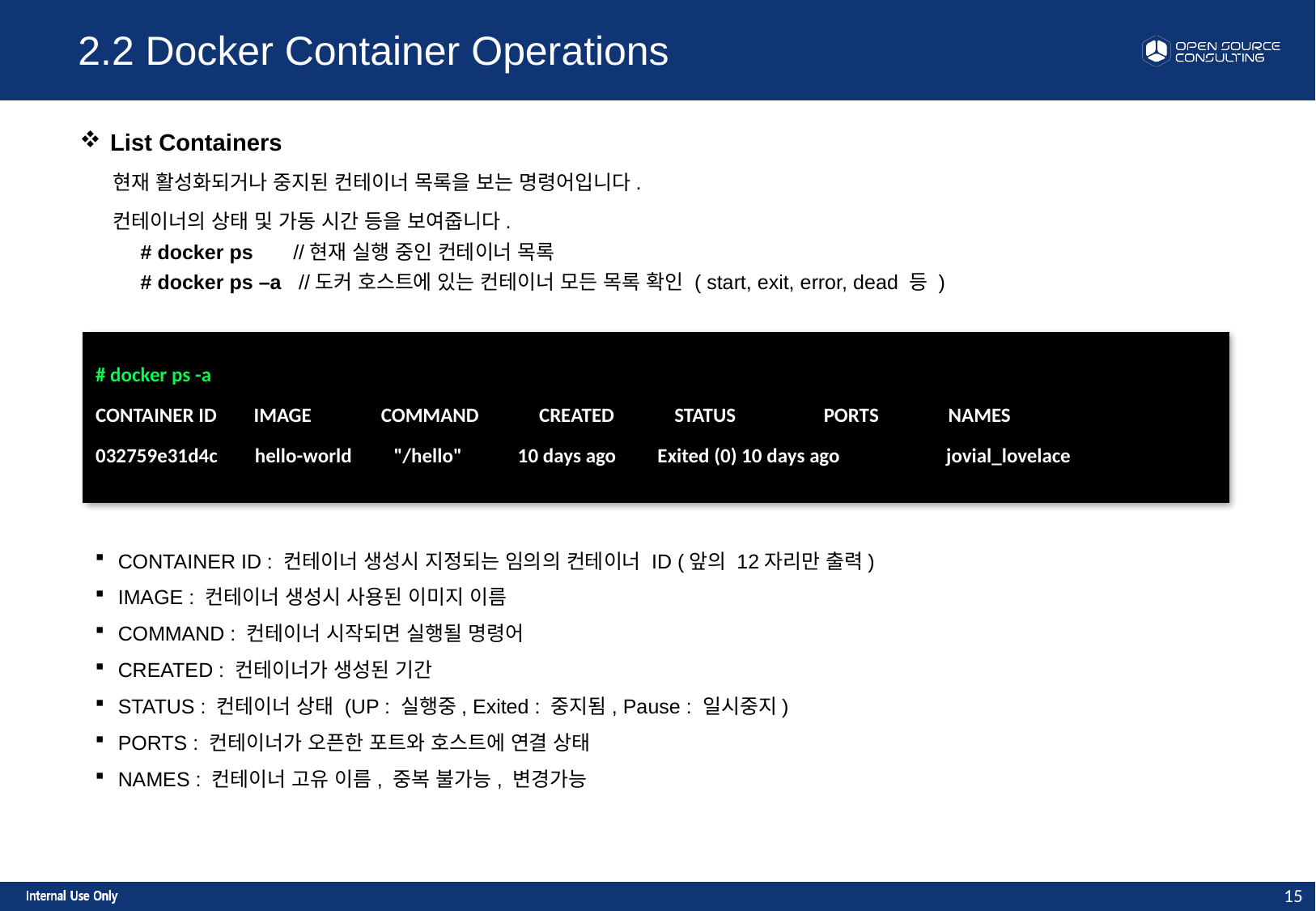

2.2 Docker Container Operations
List Containers
     현재 활성화되거나 중지된 컨테이너 목록을 보는 명령어입니다.
     컨테이너의 상태 및 가동 시간 등을 보여줍니다.
# docker ps       //현재 실행 중인 컨테이너 목록
# docker ps –a   //도커 호스트에 있는 컨테이너 모든 목록 확인 ( start, exit, error, dead 등 )

| # docker ps -a CONTAINER ID IMAGE COMMAND CREATED STATUS PORTS NAMES 032759e31d4c hello-world "/hello" 10 days ago Exited (0) 10 days ago jovial\_lovelace |
| --- |
CONTAINER ID : 컨테이너 생성시 지정되는 임의의 컨테이너 ID (앞의 12자리만 출력)
IMAGE : 컨테이너 생성시 사용된 이미지 이름
COMMAND : 컨테이너 시작되면 실행될 명령어
CREATED : 컨테이너가 생성된 기간
STATUS : 컨테이너 상태 (UP : 실행중, Exited : 중지됨, Pause : 일시중지)
PORTS : 컨테이너가 오픈한 포트와 호스트에 연결 상태
NAMES : 컨테이너 고유 이름, 중복 불가능, 변경가능
15